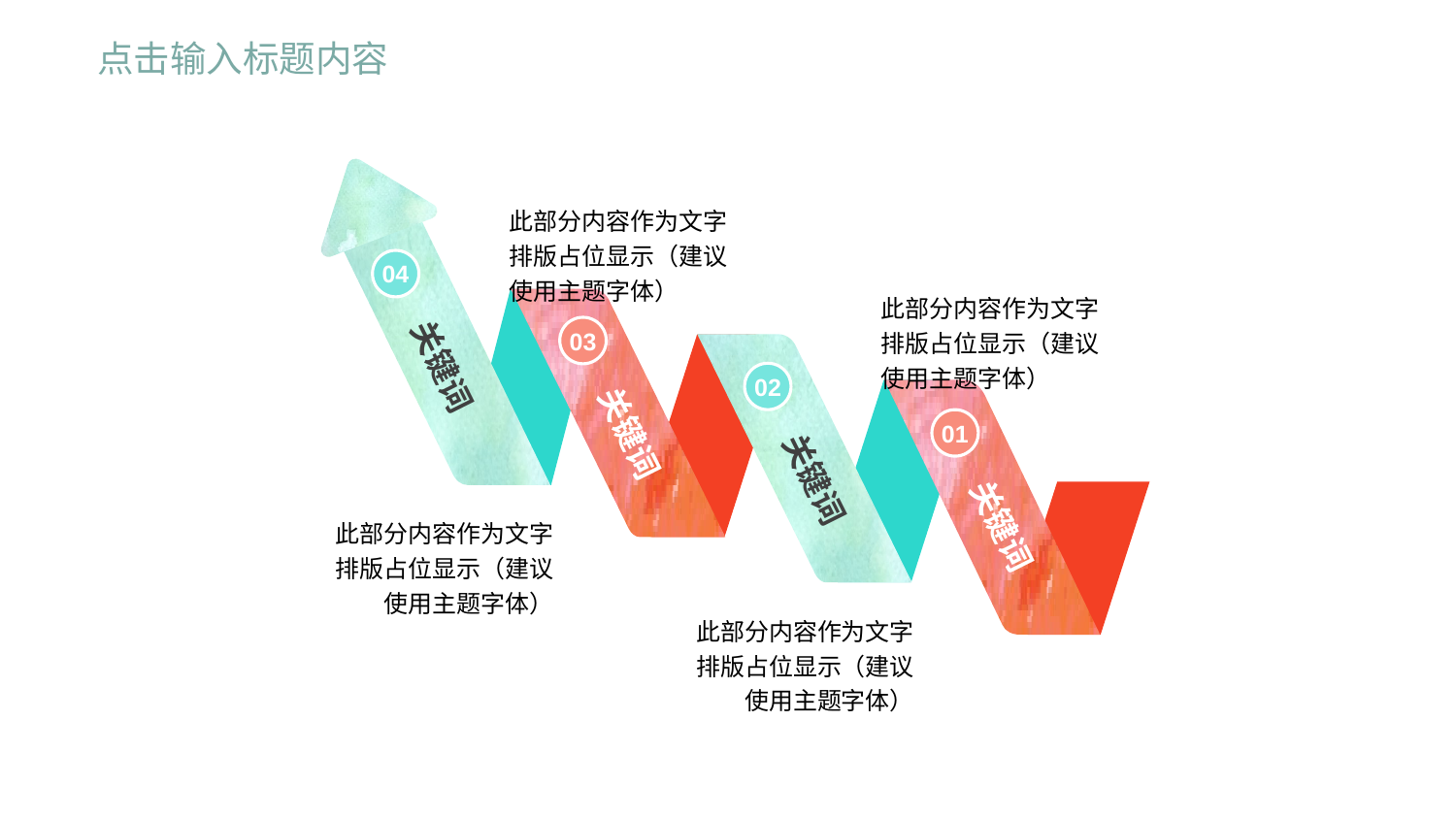

点击输入标题内容

此部分内容作为文字排版占位显示（建议使用主题字体）
04
此部分内容作为文字排版占位显示（建议使用主题字体）

03

关键词
02

关键词
01
关键词

关键词
此部分内容作为文字排版占位显示（建议使用主题字体）
此部分内容作为文字排版占位显示（建议使用主题字体）